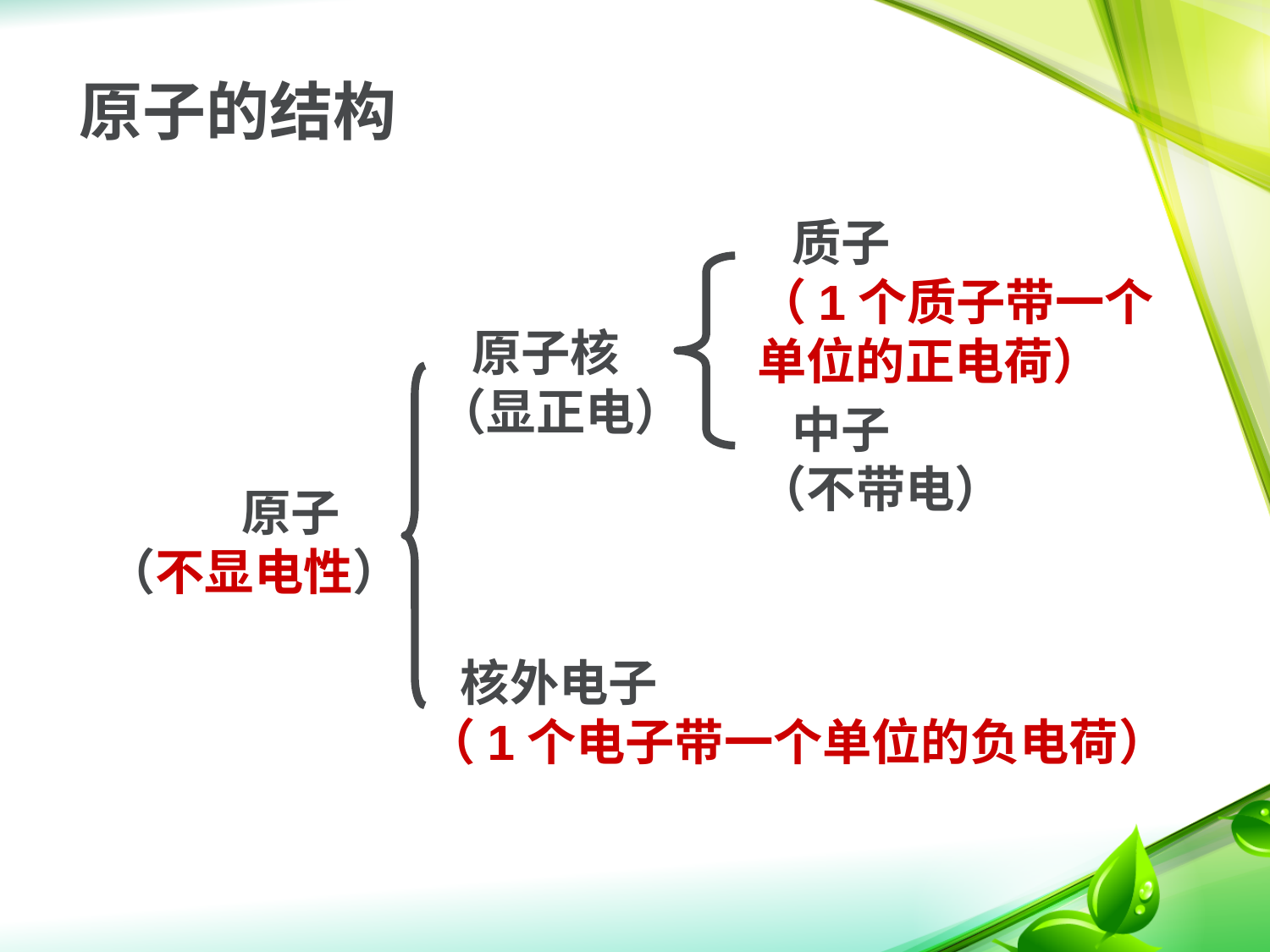

原子的结构
  质子
（1个质子带一个单位的正电荷）

  原子核
（显正电）

  中子
（不带电）
           原子
（不显电性）
  核外电子
（1个电子带一个单位的负电荷）